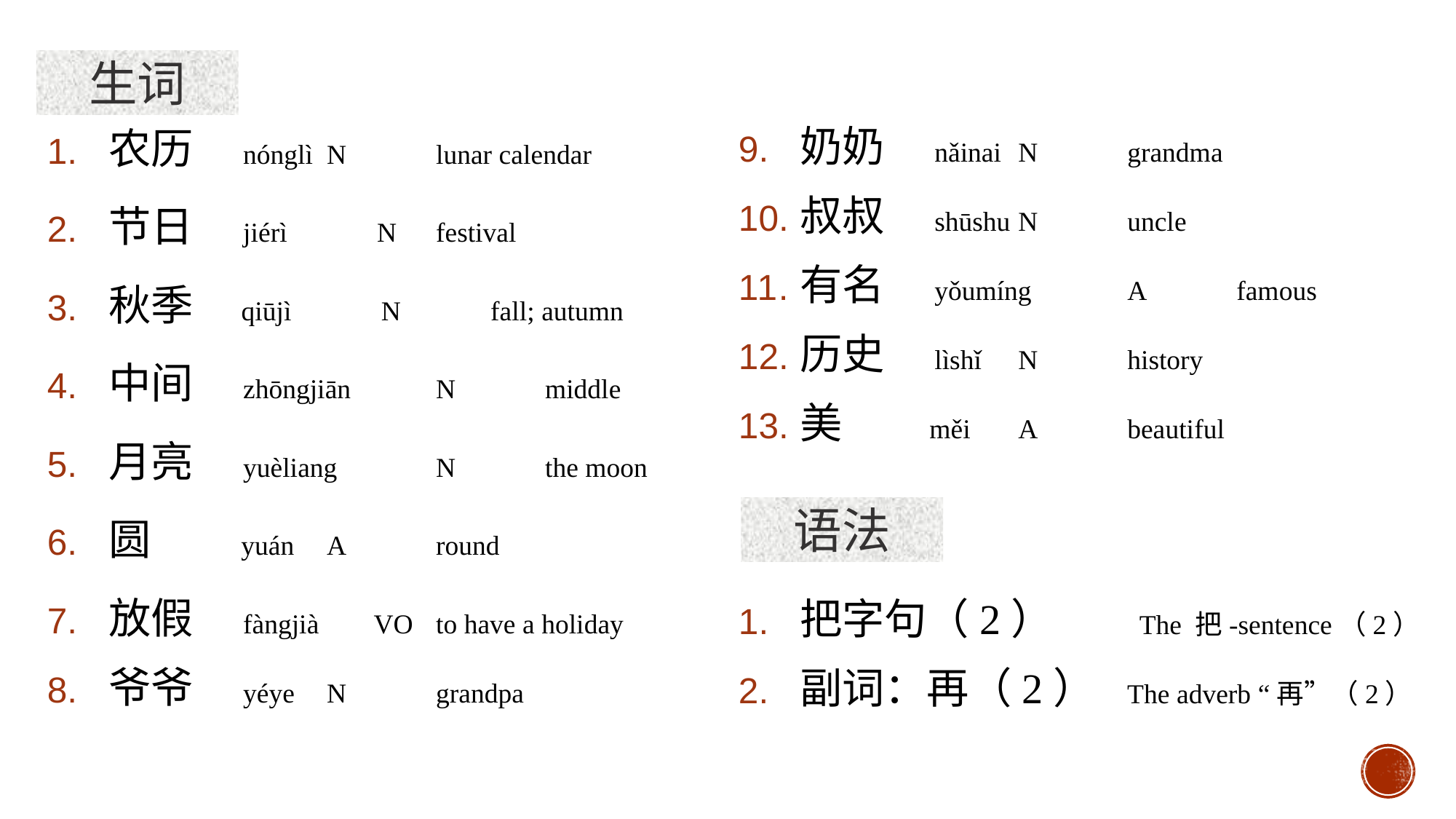

生词
奶奶       nǎinai	N 	grandma
叔叔       shūshu	N 	uncle
有名       yǒumíng	A  	famous
历史       lìshǐ	N 	history
美            měi	A 	beautiful
农历       nónglì	N 	lunar calendar
节日       jiérì             N 	festival
秋季    qiūjì             N             fall; autumn
中间       zhōngjiān	N 	middle
月亮       yuèliang	N 	the moon
圆             yuán	A 	round
放假       fàngjià        VO  	to have a holiday
爷爷       yéye	N 	grandpa

语法
把字句（2）        The 把-sentence（2）
副词：再（2）    The adverb “再”（2）